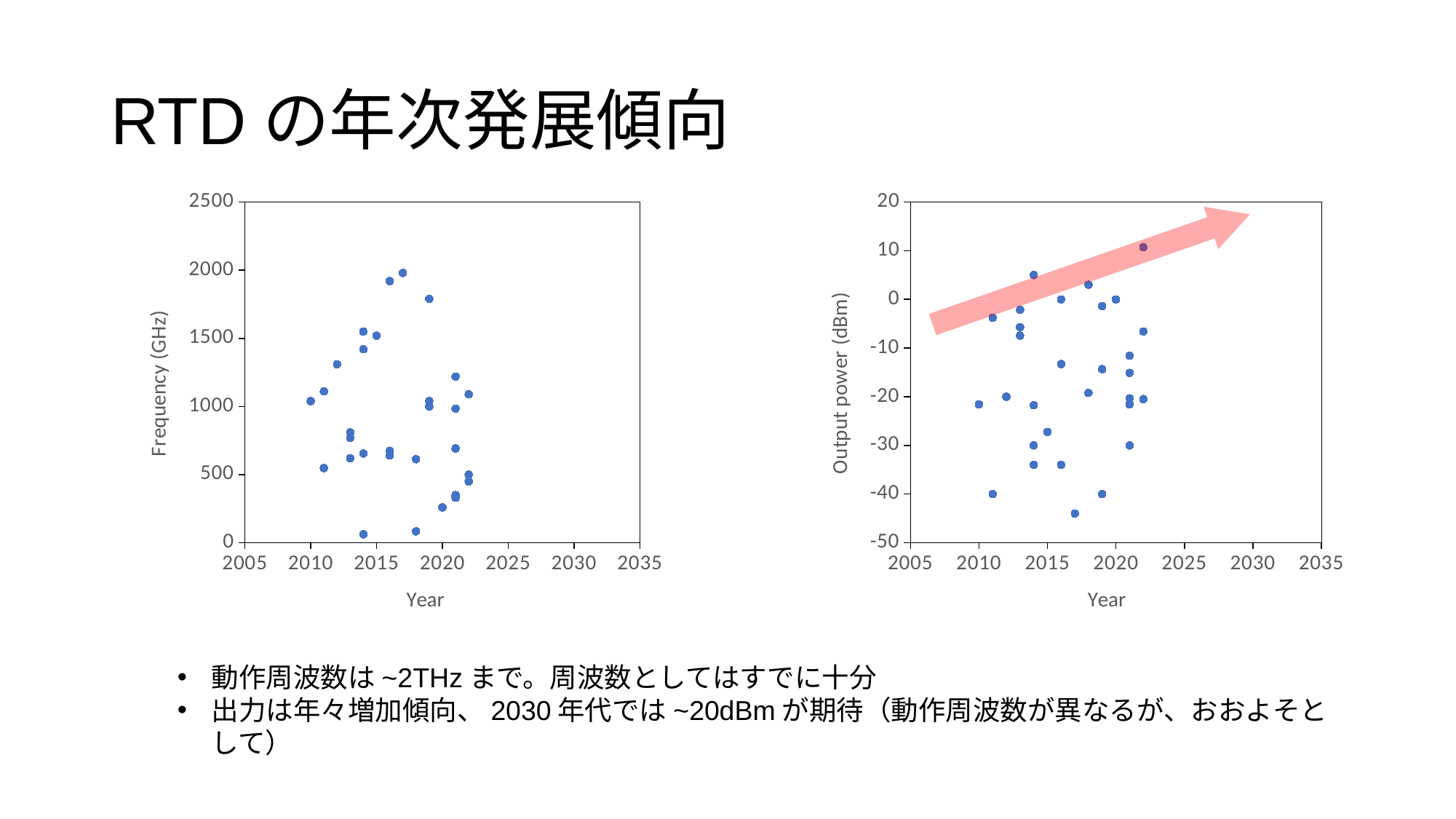

# RTDの年次発展傾向

### Chart

| Category | Frequency (GHz) |
|---|---|

### Chart

| Category | Output power (dBm) |
|---|---|
動作周波数は~2THzまで。周波数としてはすでに十分
出力は年々増加傾向、2030年代では~20dBmが期待（動作周波数が異なるが、おおよそとして）